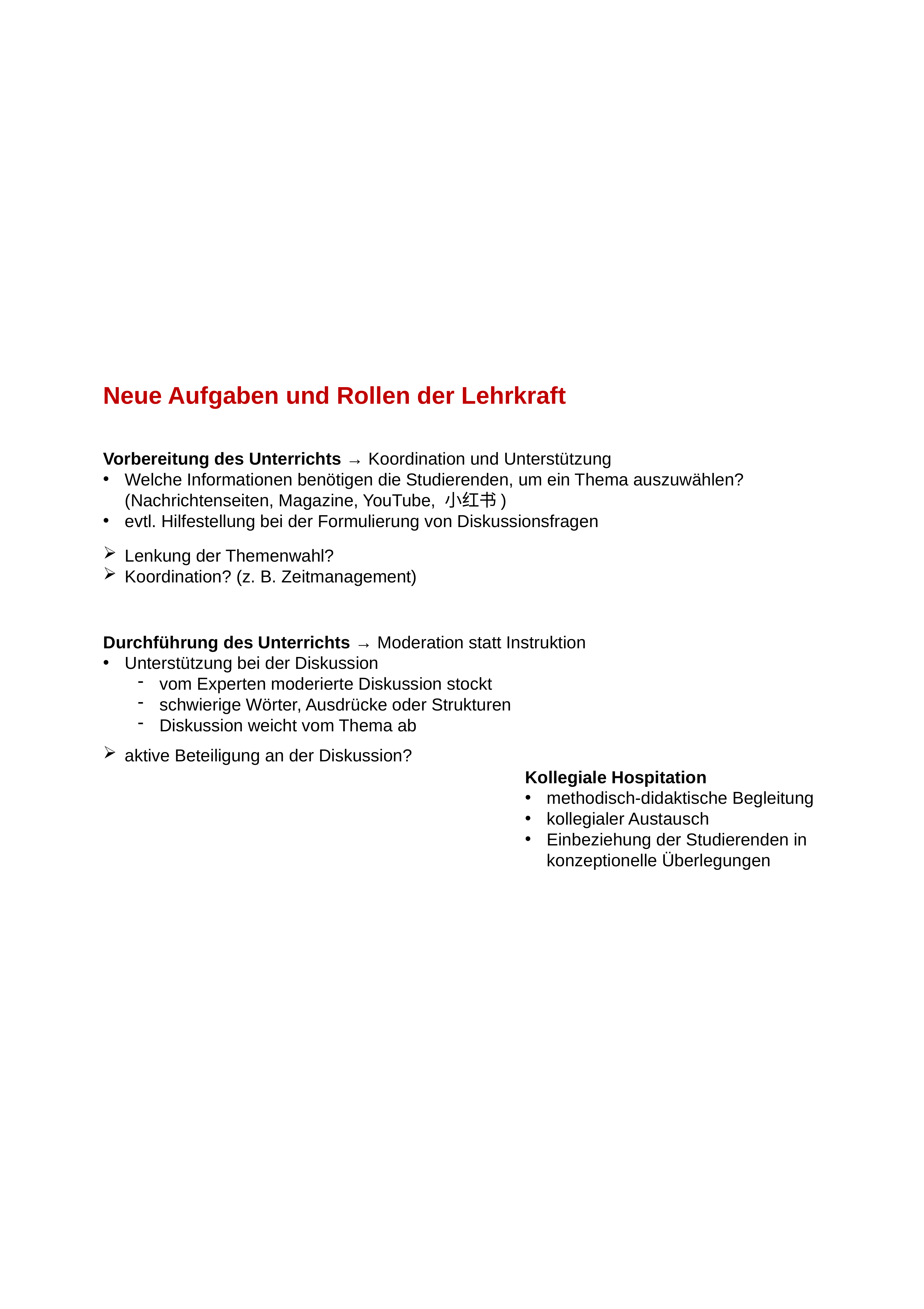

Neue Aufgaben und Rollen der Lehrkraft
Vorbereitung des Unterrichts → Koordination und Unterstützung
Welche Informationen benötigen die Studierenden, um ein Thema auszuwählen?
(Nachrichtenseiten, Magazine, YouTube, 小红书)
evtl. Hilfestellung bei der Formulierung von Diskussionsfragen

Lenkung der Themenwahl?
Koordination? (z. B. Zeitmanagement)
Durchführung des Unterrichts → Moderation statt Instruktion
Unterstützung bei der Diskussion
vom Experten moderierte Diskussion stockt
schwierige Wörter, Ausdrücke oder Strukturen
Diskussion weicht vom Thema ab

aktive Beteiligung an der Diskussion?
Kollegiale Hospitation
methodisch-didaktische Begleitung
kollegialer Austausch
Einbeziehung der Studierenden in konzeptionelle Überlegungen